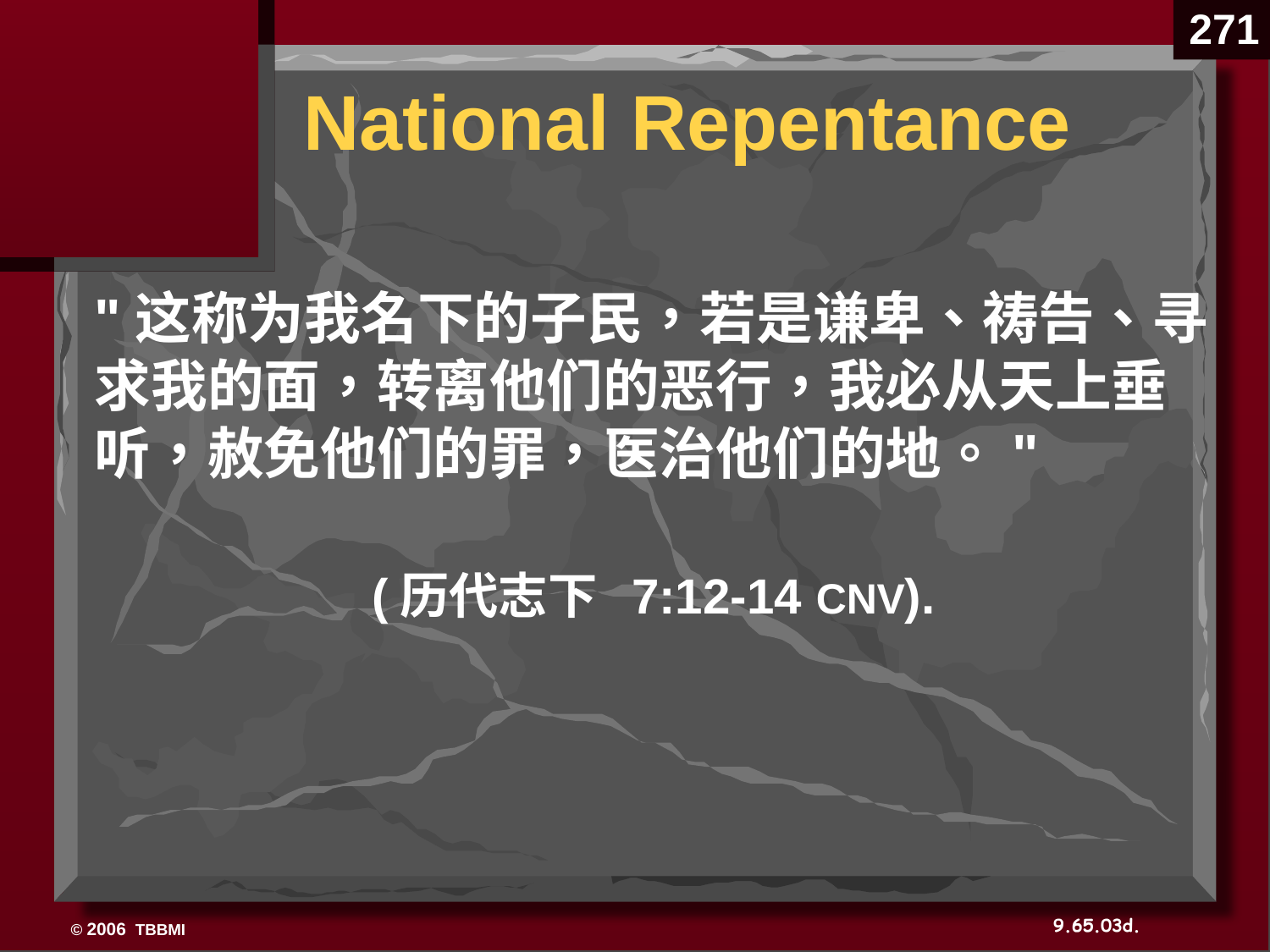

271
# National Repentance
"这称为我名下的子民，若是谦卑、祷告、寻求我的面，转离他们的恶行，我必从天上垂听，赦免他们的罪，医治他们的地。"

(历代志下  7:12-14 CNV).